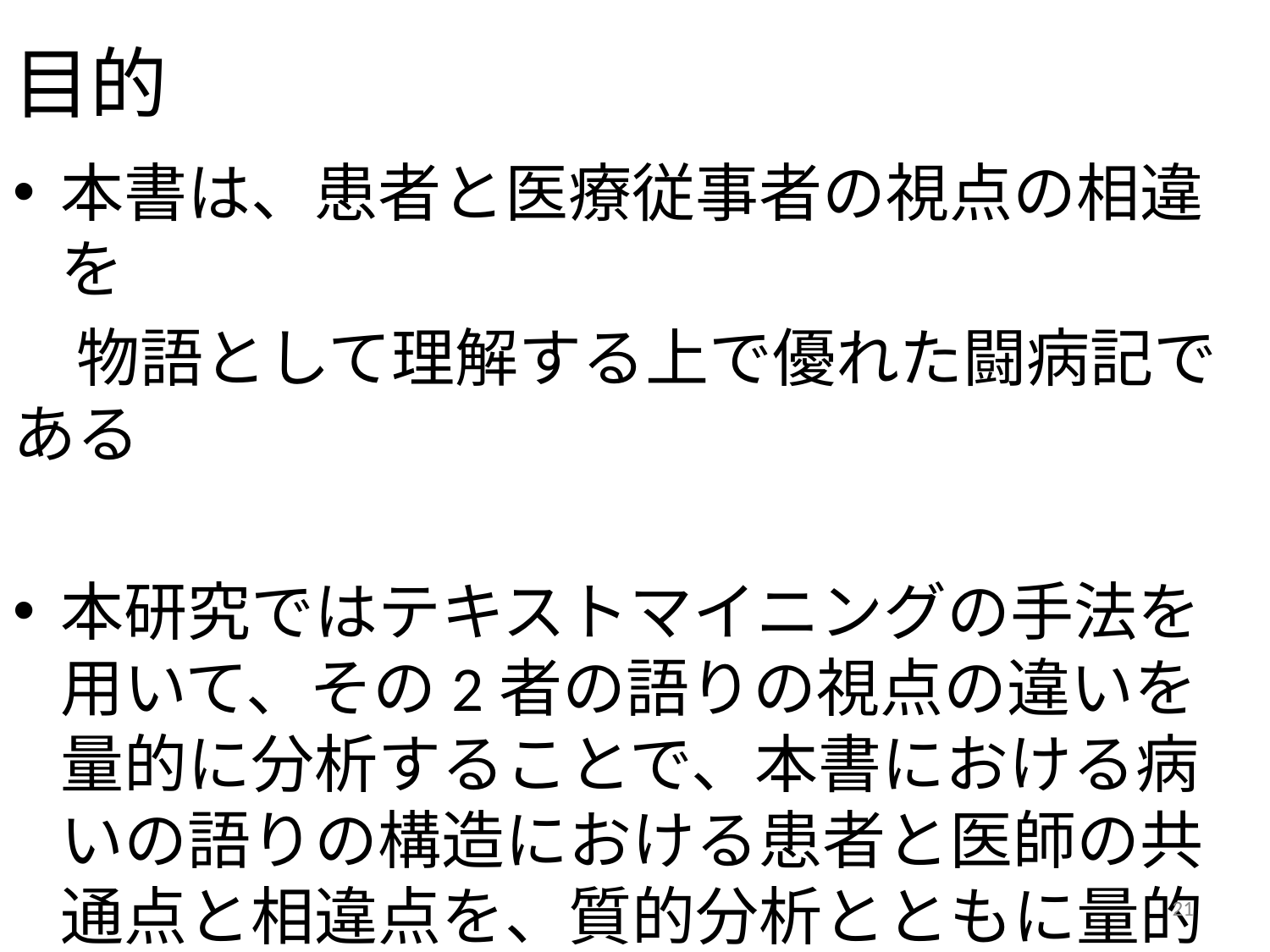

# 目的
本書は、患者と医療従事者の視点の相違を
　物語として理解する上で優れた闘病記である

本研究ではテキストマイニングの手法を用いて、その2者の語りの視点の違いを量的に分析することで、本書における病いの語りの構造における患者と医師の共通点と相違点を、質的分析とともに量的に明らかにすることを目的とする。
21